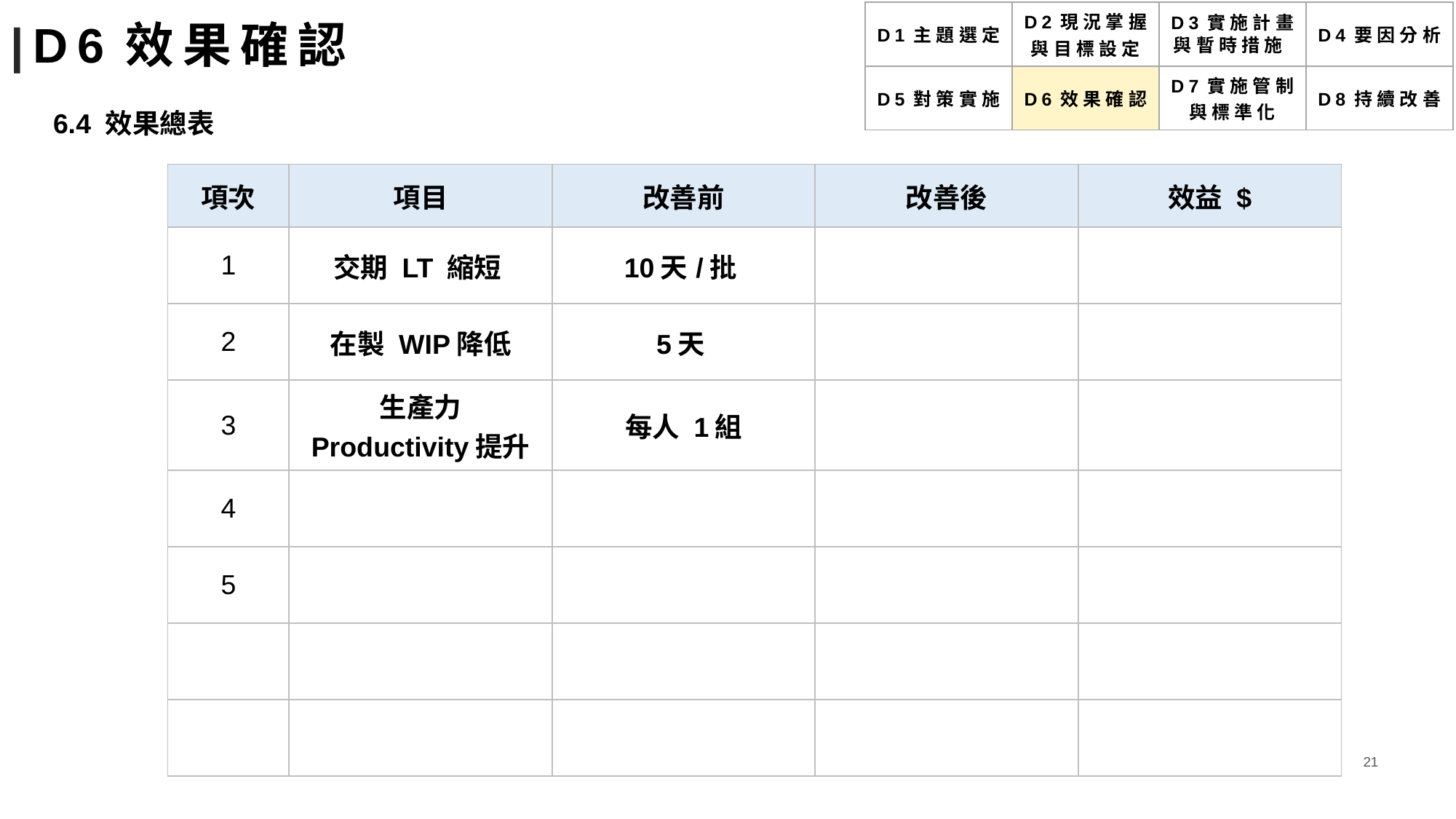

# |D6效果確認
| D1主題選定 | D2現況掌握 與目標設定 | D3實施計畫 與暫時措施 | D4要因分析 |
| --- | --- | --- | --- |
| D5對策實施 | D6效果確認 | D7實施管制 與標準化 | D8持續改善 |
6.4 效果總表
| 項次 | 項目 | 改善前 | 改善後 | 效益 $ |
| --- | --- | --- | --- | --- |
| 1 | 交期 LT 縮短 | 10天/批 |  |  |
| 2 | 在製 WIP降低 | 5天 |  |  |
| 3 | 生產力 Productivity提升 | 每人 1組 |  |  |
| 4 |  |  |  |  |
| 5 |  |  |  |  |
|  |  |  |  |  |
|  |  |  |  |  |